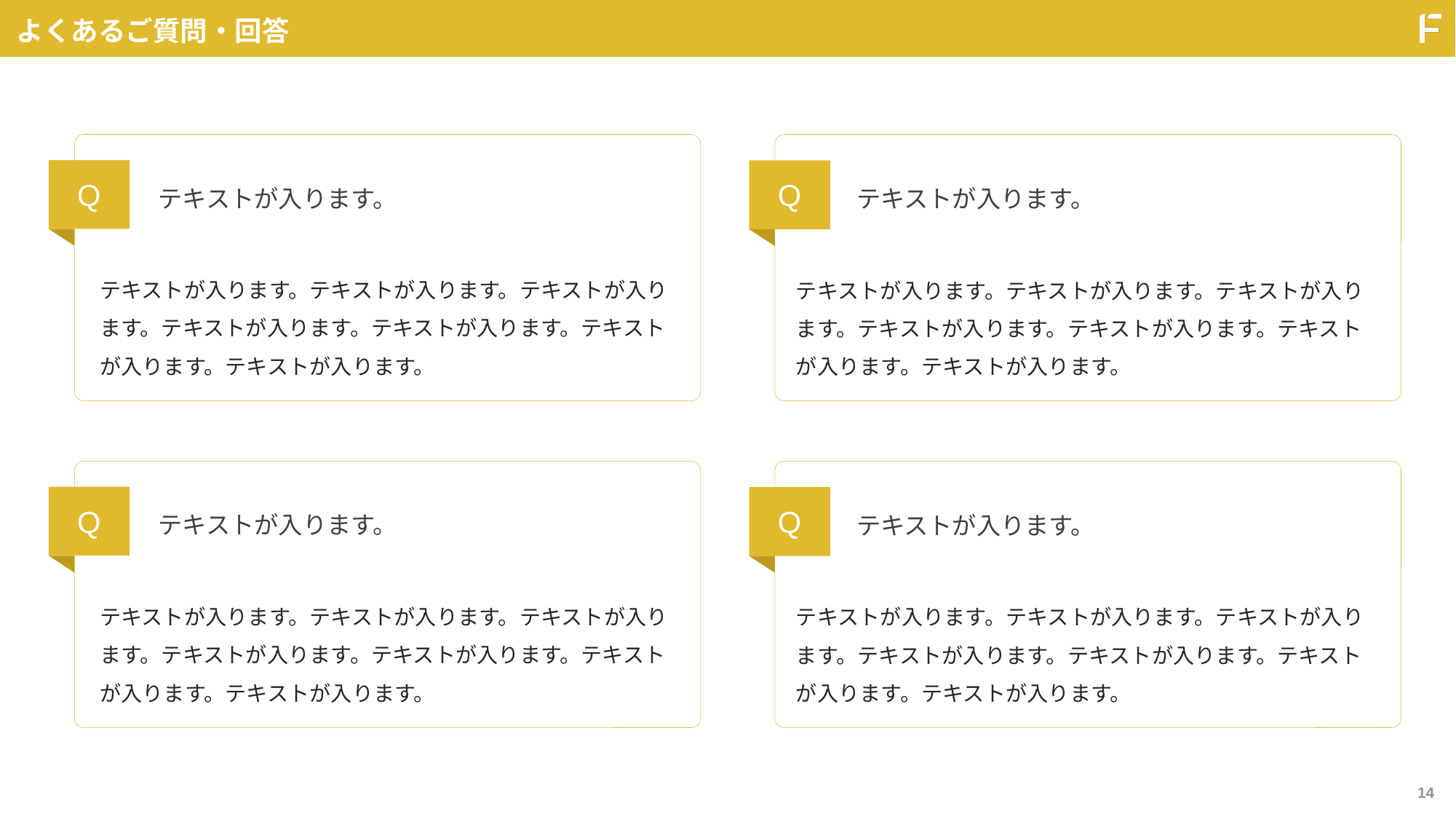

よくあるご質問・回答

Q
テキストが入ります。
テキストが入ります。テキストが入ります。テキストが入ります。テキストが入ります。テキストが入ります。テキストが入ります。テキストが入ります。

Q
Q
テキストが入ります。
テキストが入ります。テキストが入ります。テキストが入ります。テキストが入ります。テキストが入ります。テキストが入ります。テキストが入ります。

Q
テキストが入ります。
テキストが入ります。テキストが入ります。テキストが入ります。テキストが入ります。テキストが入ります。テキストが入ります。テキストが入ります。

Q
テキストが入ります。
テキストが入ります。テキストが入ります。テキストが入ります。テキストが入ります。テキストが入ります。テキストが入ります。テキストが入ります。
14